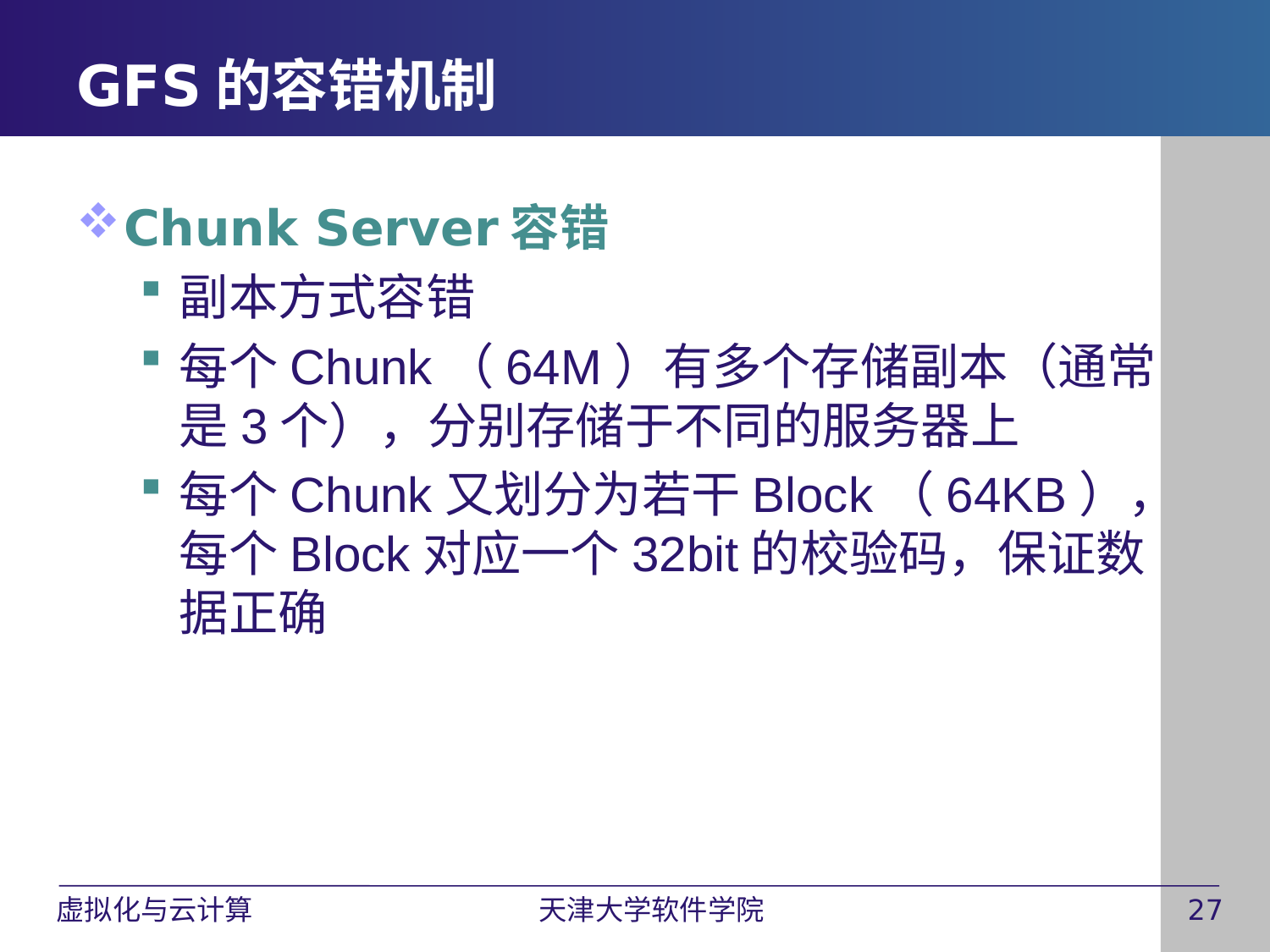

# GFS的容错机制
Chunk Server容错
副本方式容错
每个Chunk（64M）有多个存储副本（通常是3个），分别存储于不同的服务器上
每个Chunk又划分为若干Block（64KB），每个Block对应一个32bit的校验码，保证数据正确